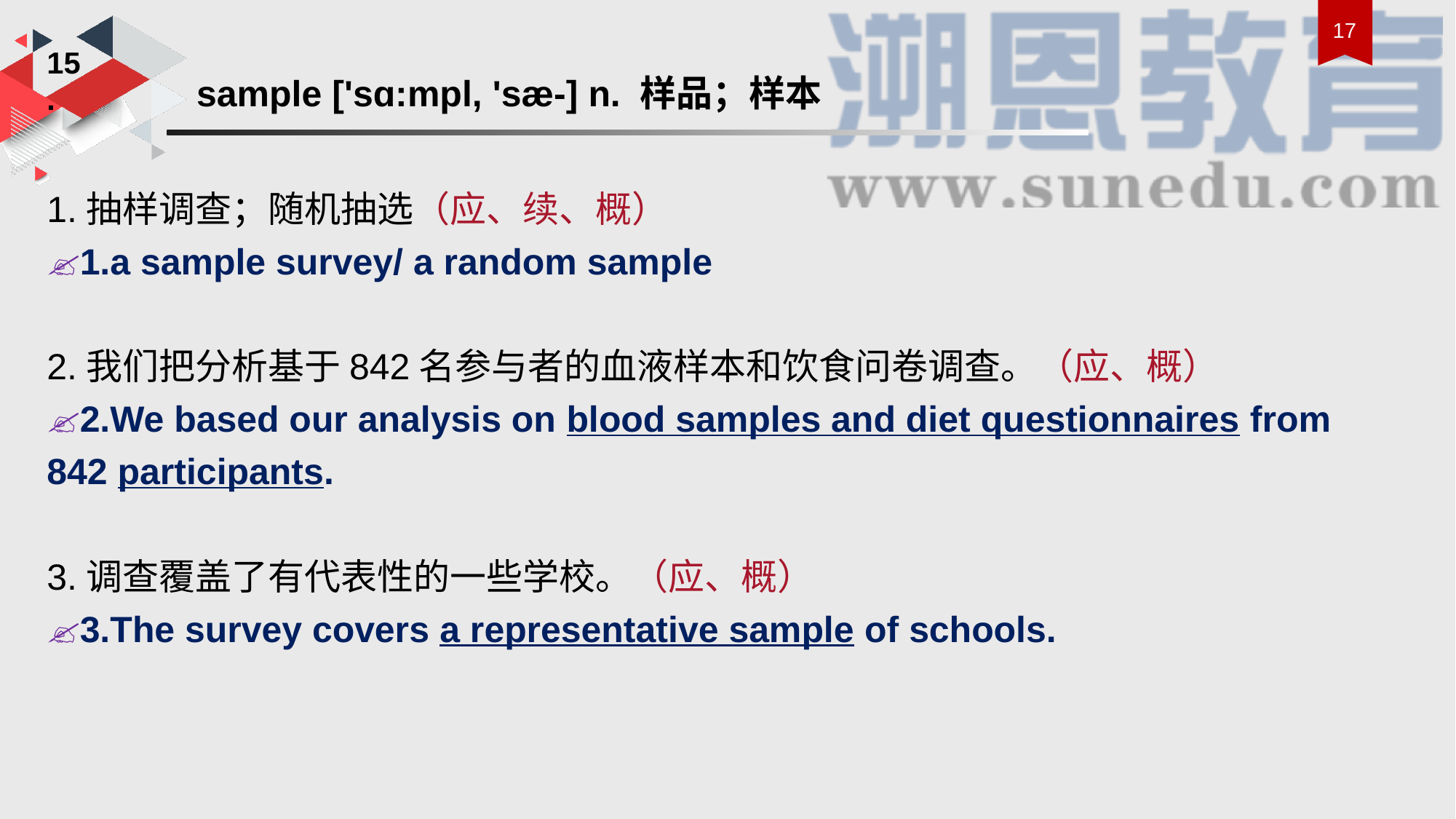

15.
sample ['sɑ:mpl, 'sæ-] n. 样品；样本

1.抽样调查；随机抽选（应、续、概）
✍1.a sample survey/ a random sample

2.我们把分析基于842名参与者的血液样本和饮食问卷调查。（应、概）
✍2.We based our analysis on blood samples and diet questionnaires from 842 participants.

3.调查覆盖了有代表性的一些学校。（应、概）
✍3.The survey covers a representative sample of schools.